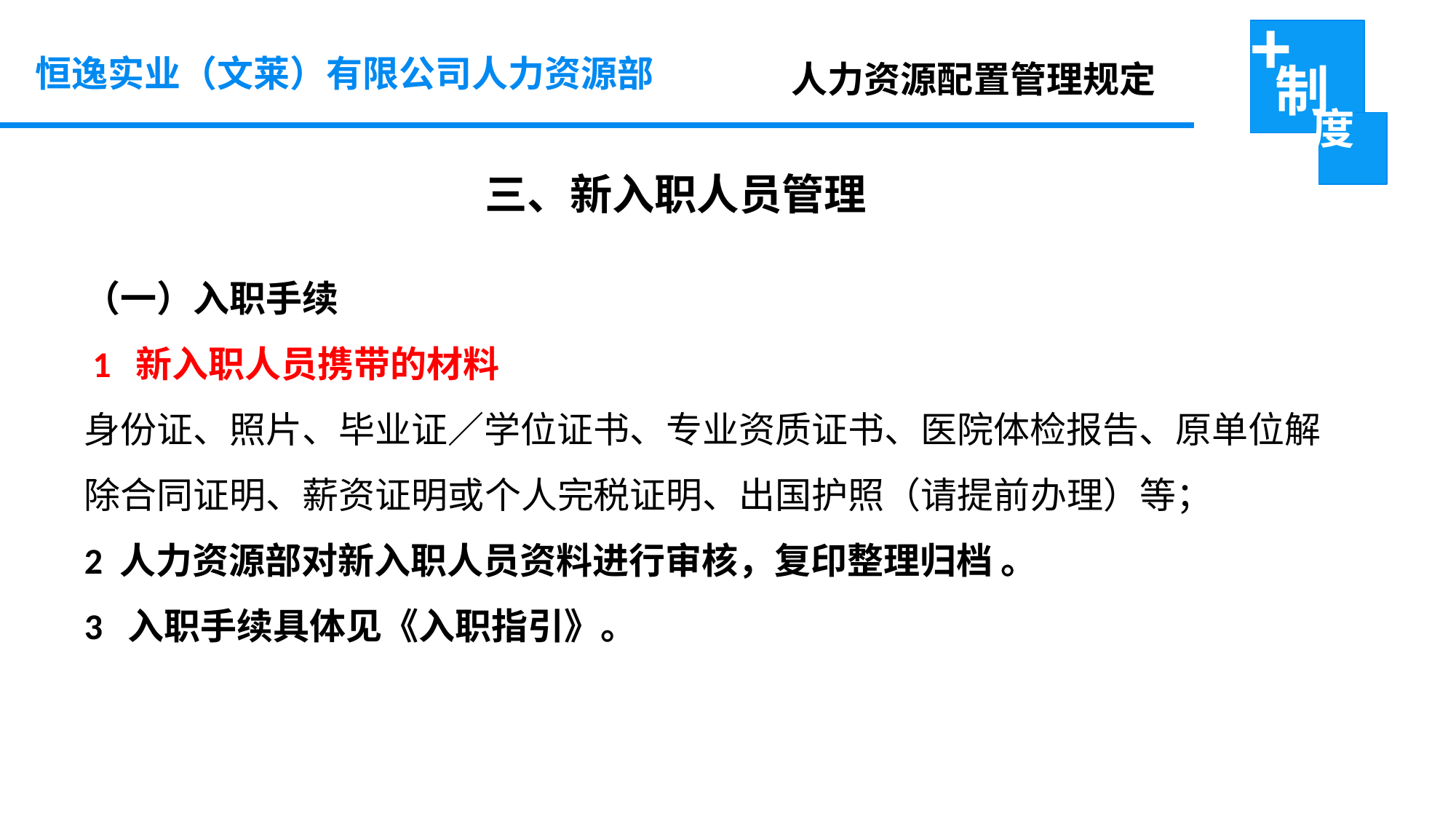

恒逸实业（文莱）有限公司人力资源部
    人力资源配置管理规定
三、新入职人员管理

（一）入职手续
 1  新入职人员携带的材料
身份证、照片、毕业证／学位证书、专业资质证书、医院体检报告、原单位解除合同证明、薪资证明或个人完税证明、出国护照（请提前办理）等；
2 人力资源部对新入职人员资料进行审核，复印整理归档 。
3  入职手续具体见《入职指引》。